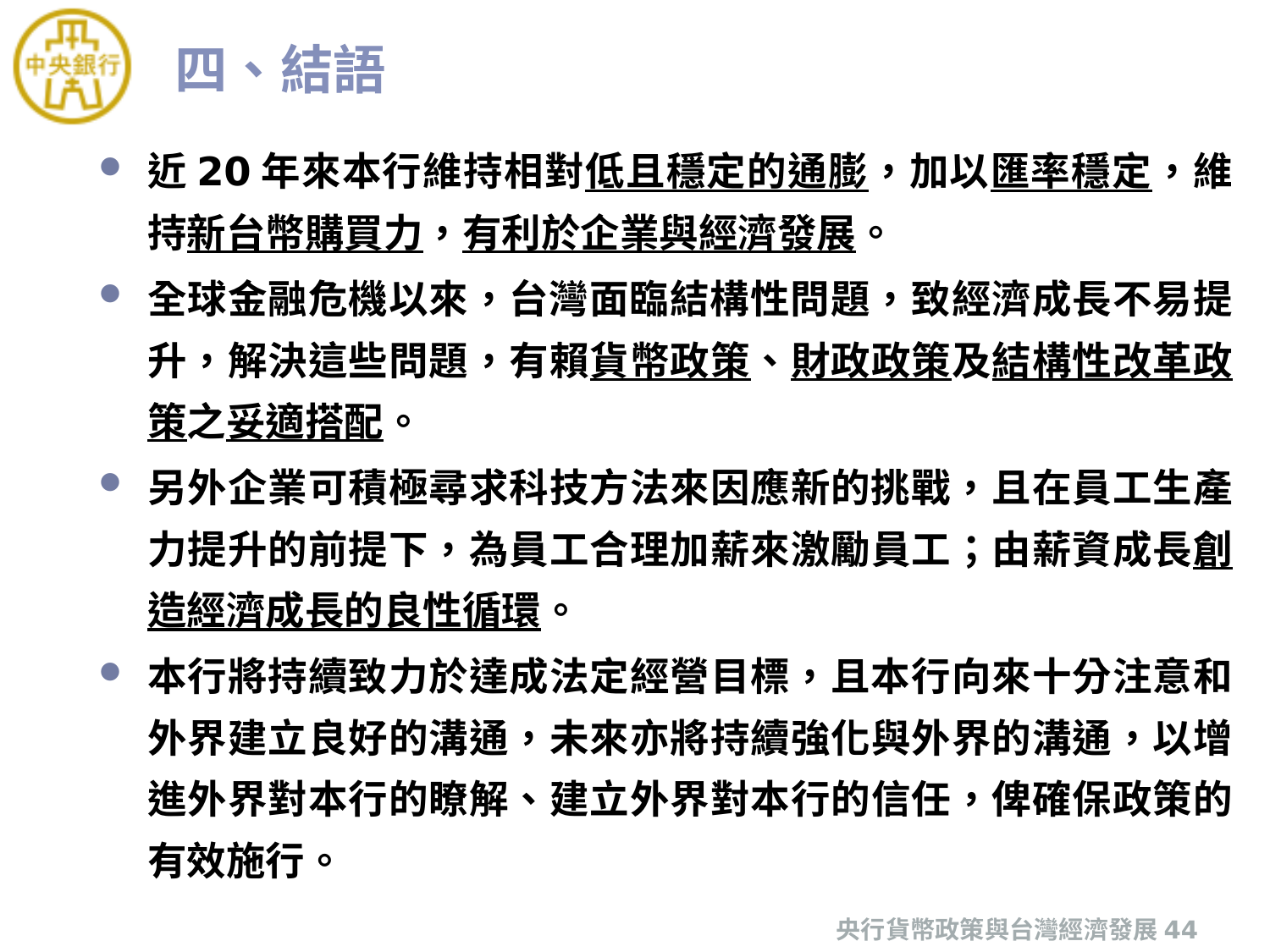

# 四、結語
近20年來本行維持相對低且穩定的通膨，加以匯率穩定，維持新台幣購買力，有利於企業與經濟發展。
全球金融危機以來，台灣面臨結構性問題，致經濟成長不易提升，解決這些問題，有賴貨幣政策、財政政策及結構性改革政策之妥適搭配。
另外企業可積極尋求科技方法來因應新的挑戰，且在員工生產力提升的前提下，為員工合理加薪來激勵員工；由薪資成長創造經濟成長的良性循環。
本行將持續致力於達成法定經營目標，且本行向來十分注意和外界建立良好的溝通，未來亦將持續強化與外界的溝通，以增進外界對本行的瞭解、建立外界對本行的信任，俾確保政策的有效施行。

央行貨幣政策與台灣經濟發展
44